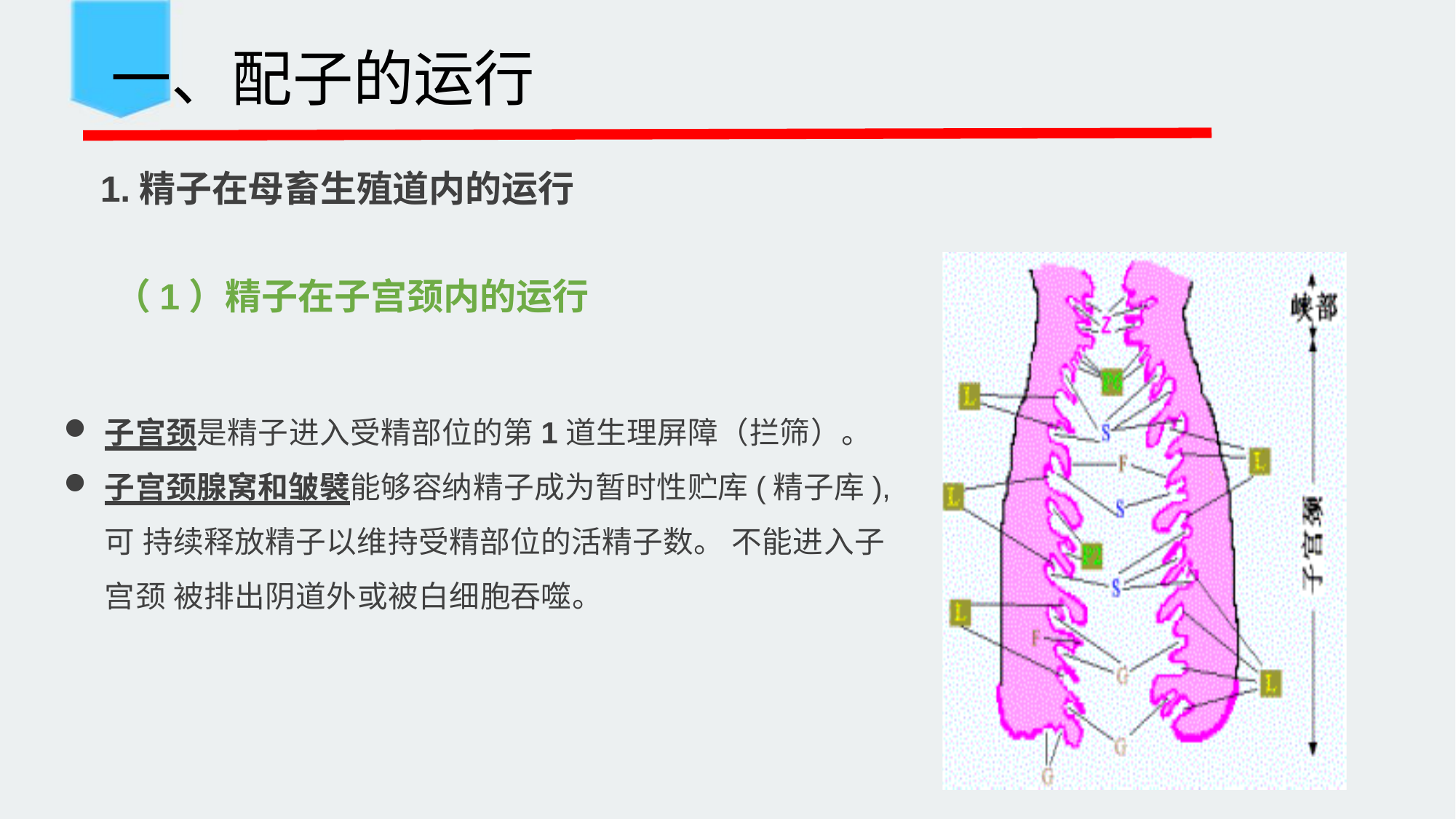

一、配子的运行
  1.精子在母畜生殖道内的运行

（1）精子在子宫颈内的运行
子宫颈是精子进入受精部位的第1道生理屏障（拦筛）。
子宫颈腺窝和皱襞能够容纳精子成为暂时性贮库(精子库),可 持续释放精子以维持受精部位的活精子数。 不能进入子宫颈 被排出阴道外或被白细胞吞噬。